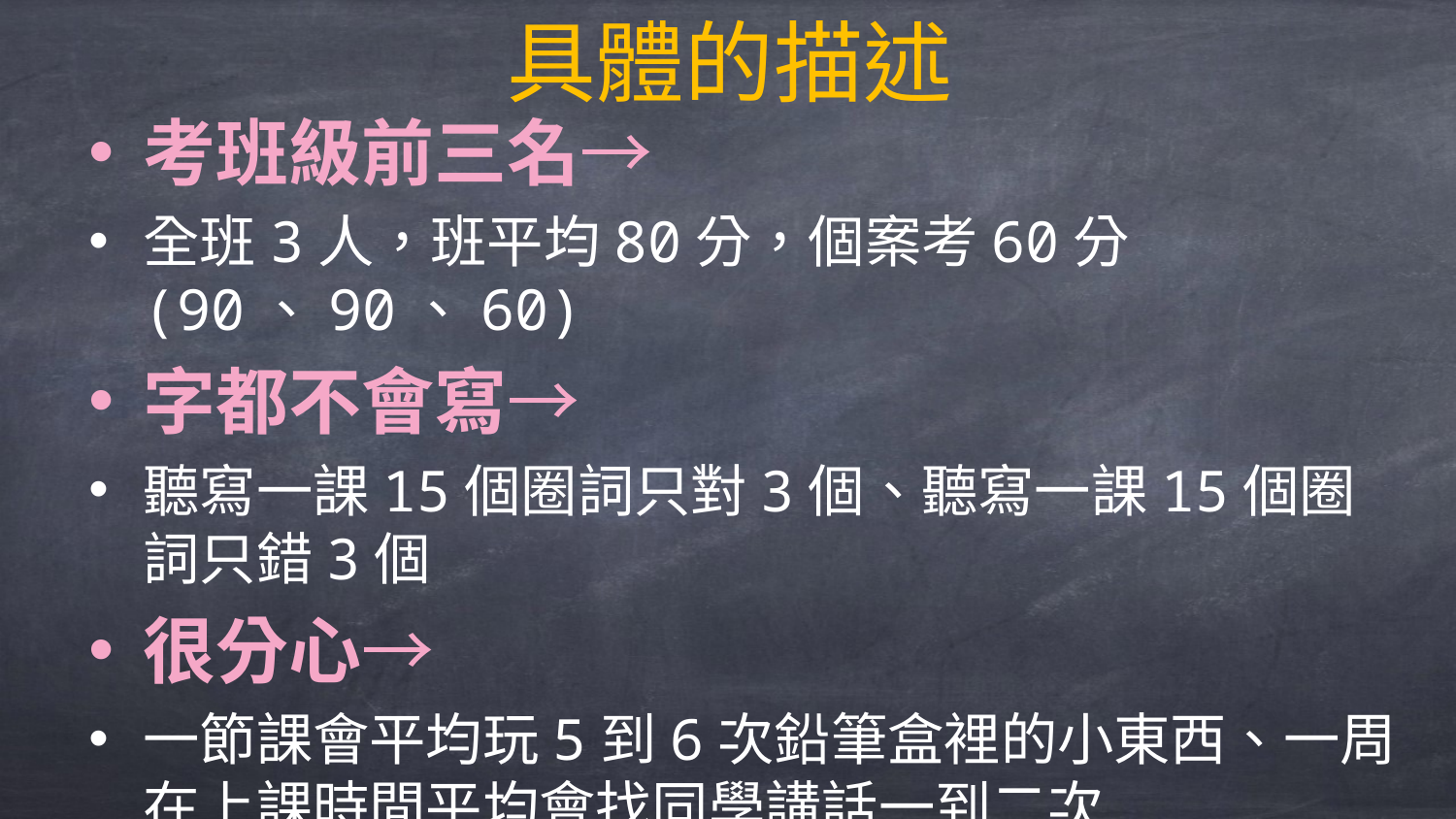

# 具體的描述
考班級前三名→
全班3人，班平均80分，個案考60分(90、90、60)
字都不會寫→
聽寫一課15個圈詞只對3個、聽寫一課15個圈詞只錯3個
很分心→
一節課會平均玩5到6次鉛筆盒裡的小東西、一周在上課時間平均會找同學講話一到二次